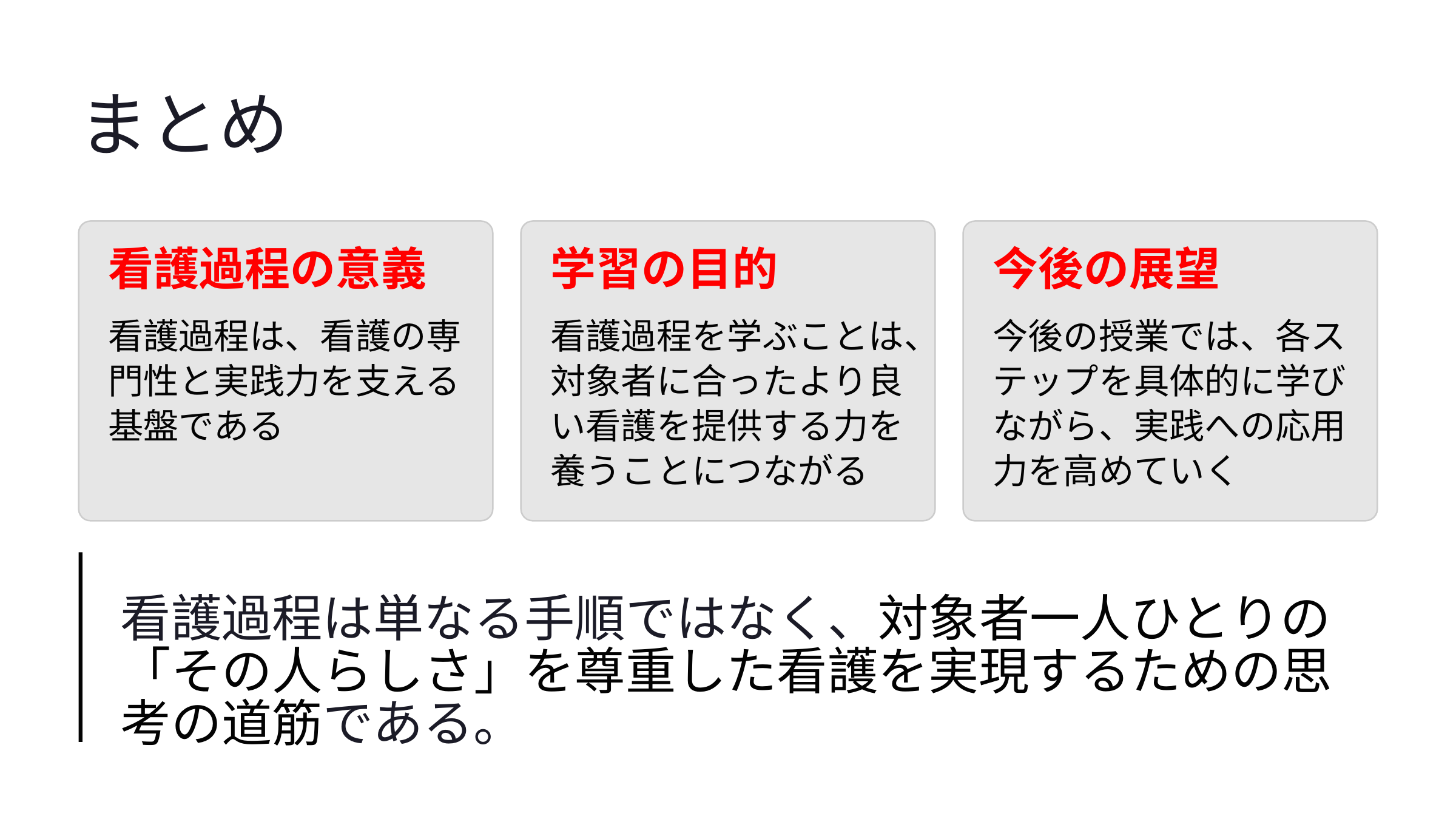

まとめ

看護過程の意義
学習の目的
今後の展望
看護過程は、看護の専門性と実践力を支える基盤である
看護過程を学ぶことは、対象者に合ったより良い看護を提供する力を養うことにつながる
今後の授業では、各ステップを具体的に学びながら、実践への応用力を高めていく

看護過程は単なる手順ではなく、対象者一人ひとりの「その人らしさ」を尊重した看護を実現するための思考の道筋である。